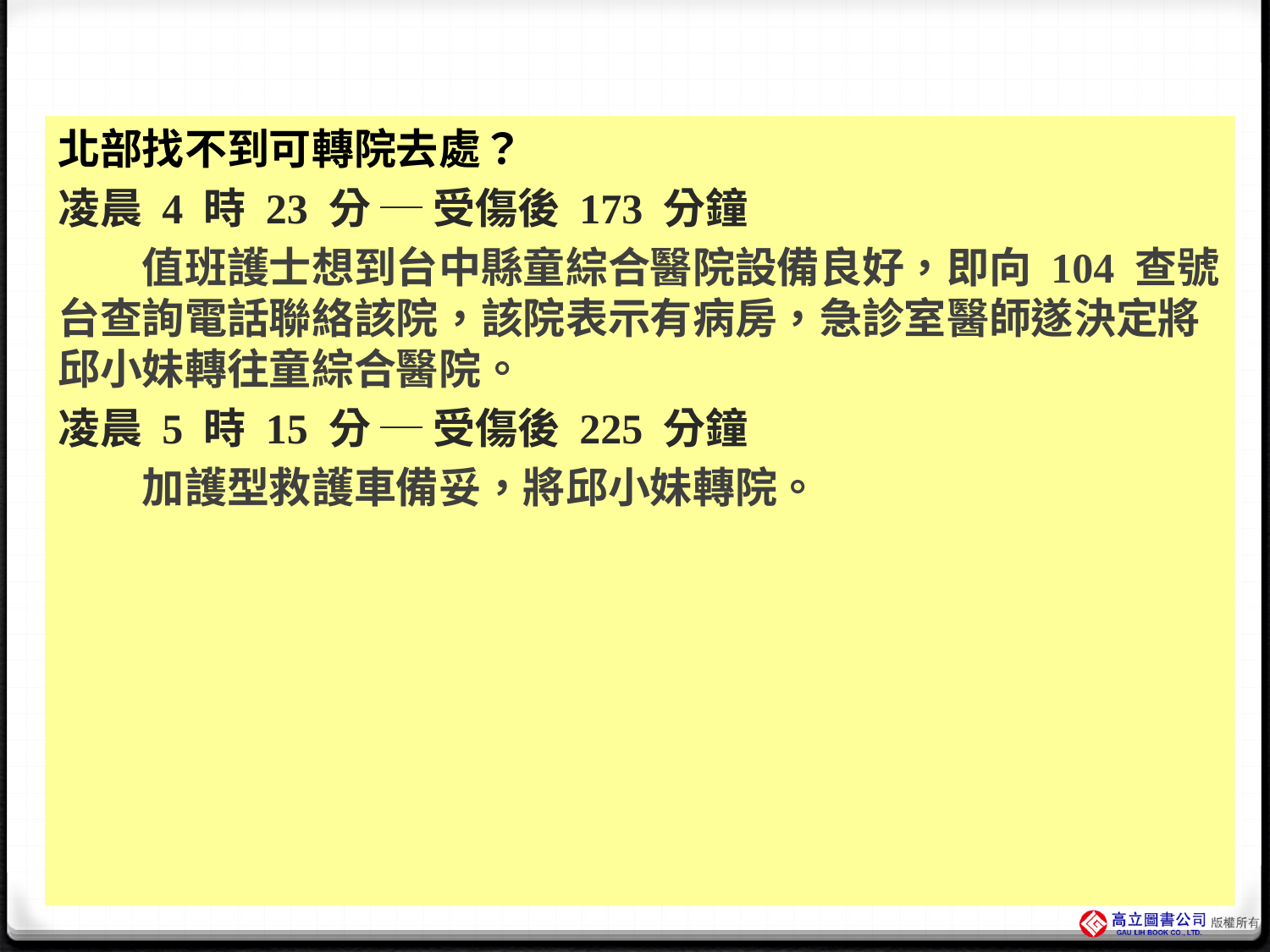

#
北部找不到可轉院去處？
凌晨 4 時 23 分 ─ 受傷後 173 分鐘
　　值班護士想到台中縣童綜合醫院設備良好，即向 104 查號台查詢電話聯絡該院，該院表示有病房，急診室醫師遂決定將邱小妹轉往童綜合醫院。
凌晨 5 時 15 分 ─ 受傷後 225 分鐘
　　加護型救護車備妥，將邱小妹轉院。